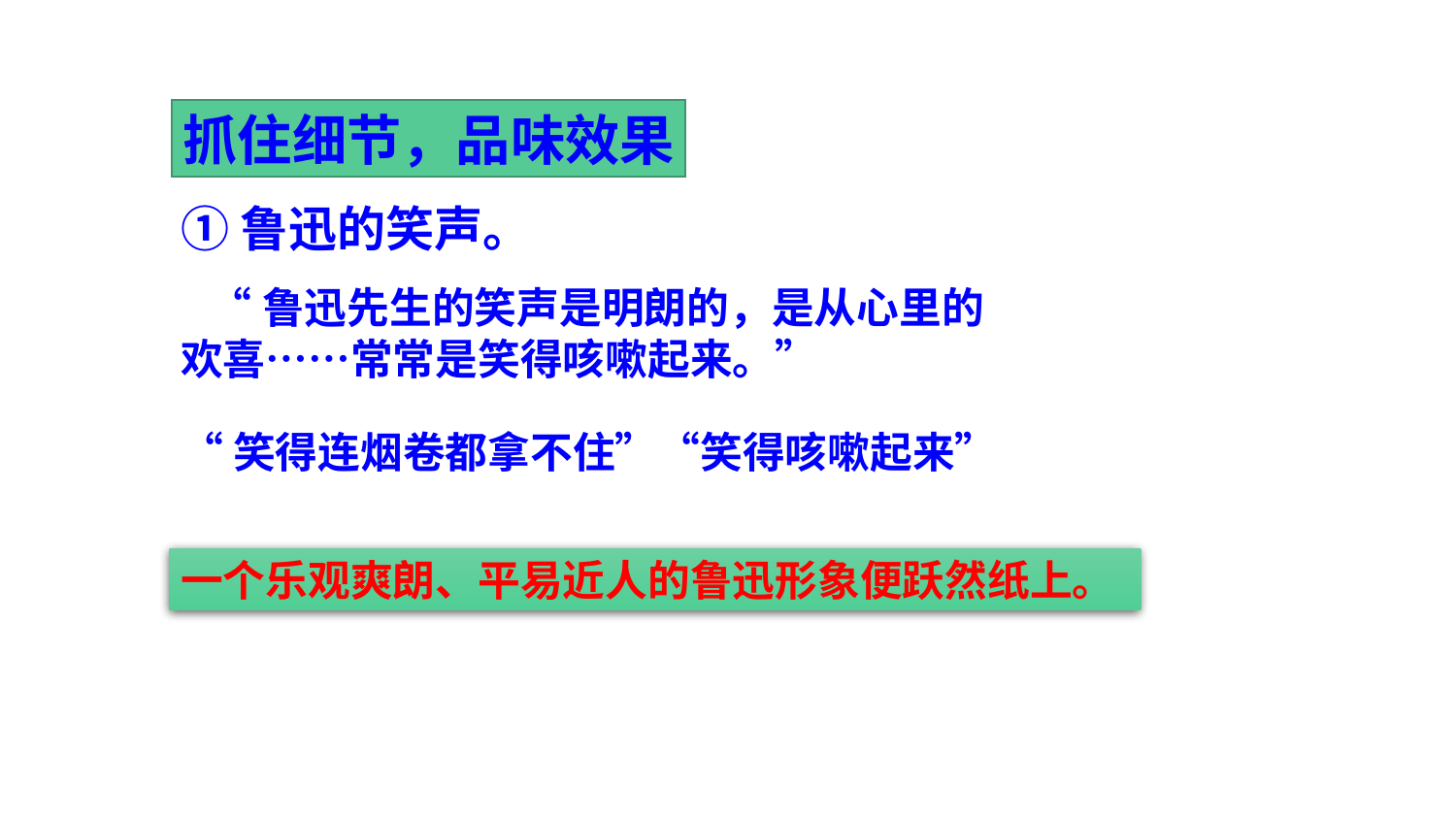

抓住细节，品味效果
①鲁迅的笑声。
   “鲁迅先生的笑声是明朗的，是从心里的
欢喜……常常是笑得咳嗽起来。”
“笑得连烟卷都拿不住”“笑得咳嗽起来”
一个乐观爽朗、平易近人的鲁迅形象便跃然纸上。